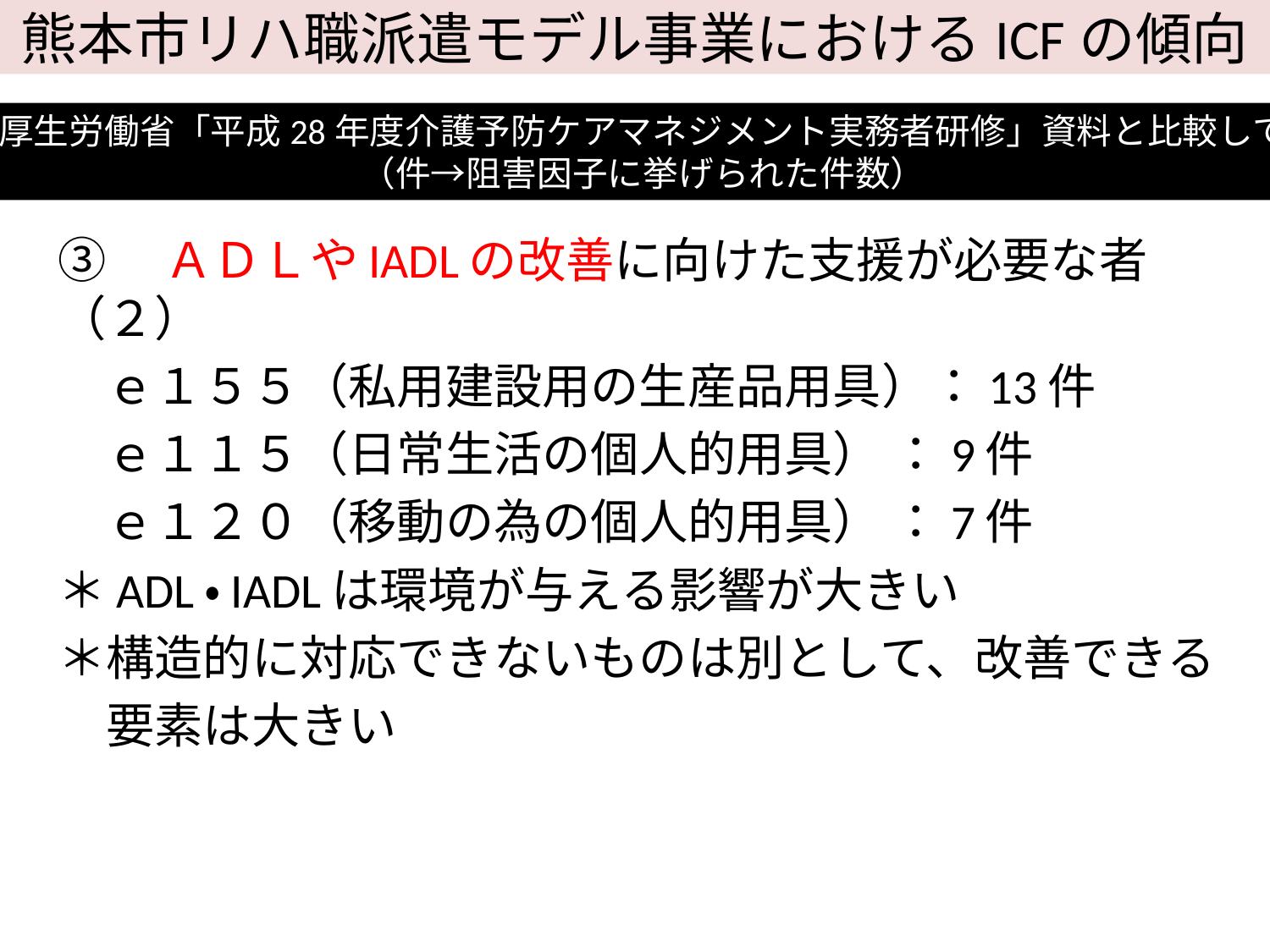

# 熊本市リハ職派遣モデル事業におけるICFの傾向
厚生労働省「平成28年度介護予防ケアマネジメント実務者研修」資料と比較して
（件→阻害因子に挙げられた件数）
③　ＡＤＬやIADLの改善に向けた支援が必要な者（２）
　ｅ１５５（私用建設用の生産品用具）：13件
　ｅ１１５（日常生活の個人的用具） ：9件
　ｅ１２０（移動の為の個人的用具） ：7件
＊ADL・IADLは環境が与える影響が大きい
＊構造的に対応できないものは別として、改善できる
　要素は大きい